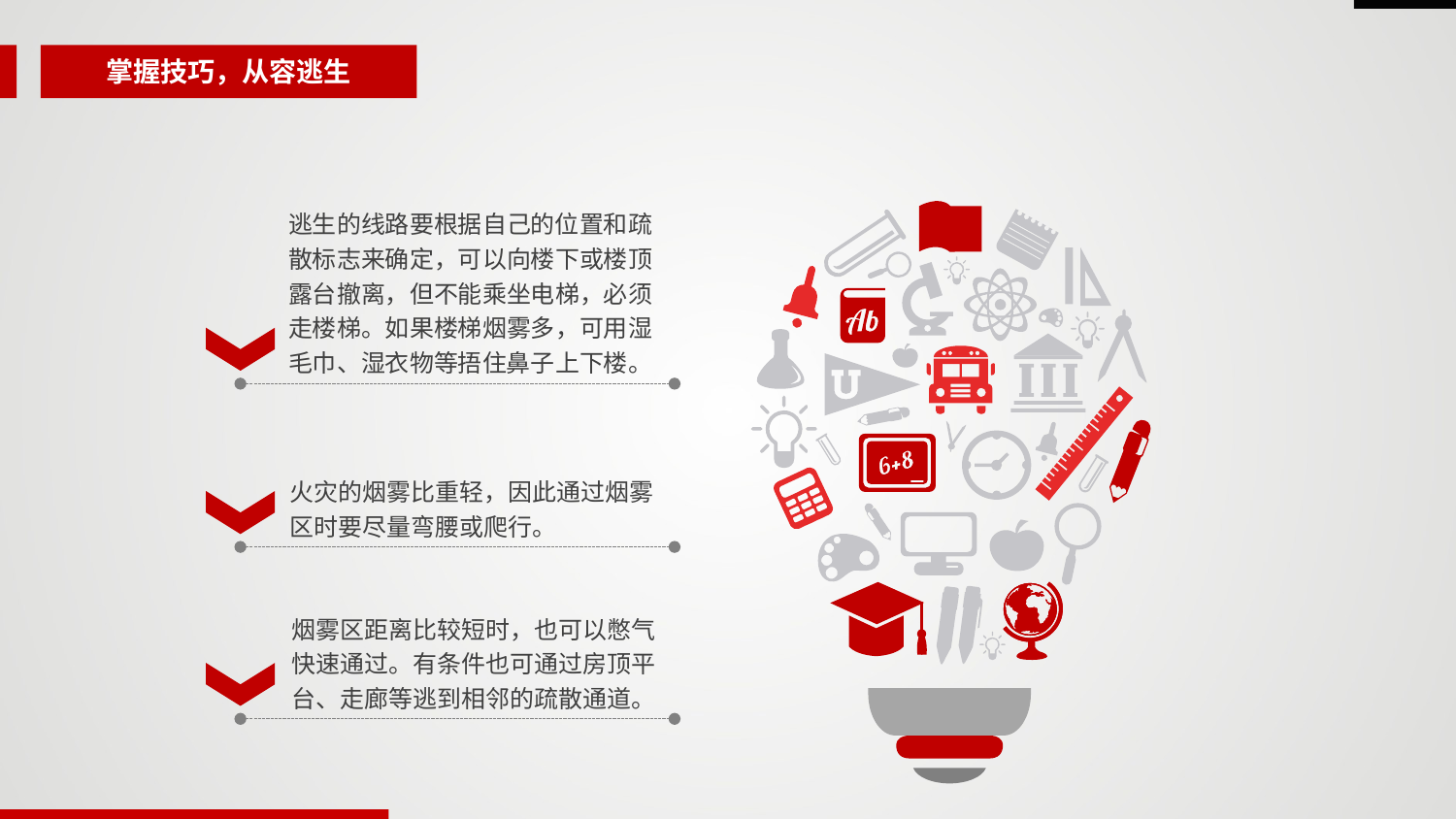

掌握技巧，从容逃生

逃生的线路要根据自己的位置和疏散标志来确定，可以向楼下或楼顶露台撤离，但不能乘坐电梯，必须走楼梯。如果楼梯烟雾多，可用湿毛巾、湿衣物等捂住鼻子上下楼。

火灾的烟雾比重轻，因此通过烟雾区时要尽量弯腰或爬行。

烟雾区距离比较短时，也可以憋气快速通过。有条件也可通过房顶平台、走廊等逃到相邻的疏散通道。